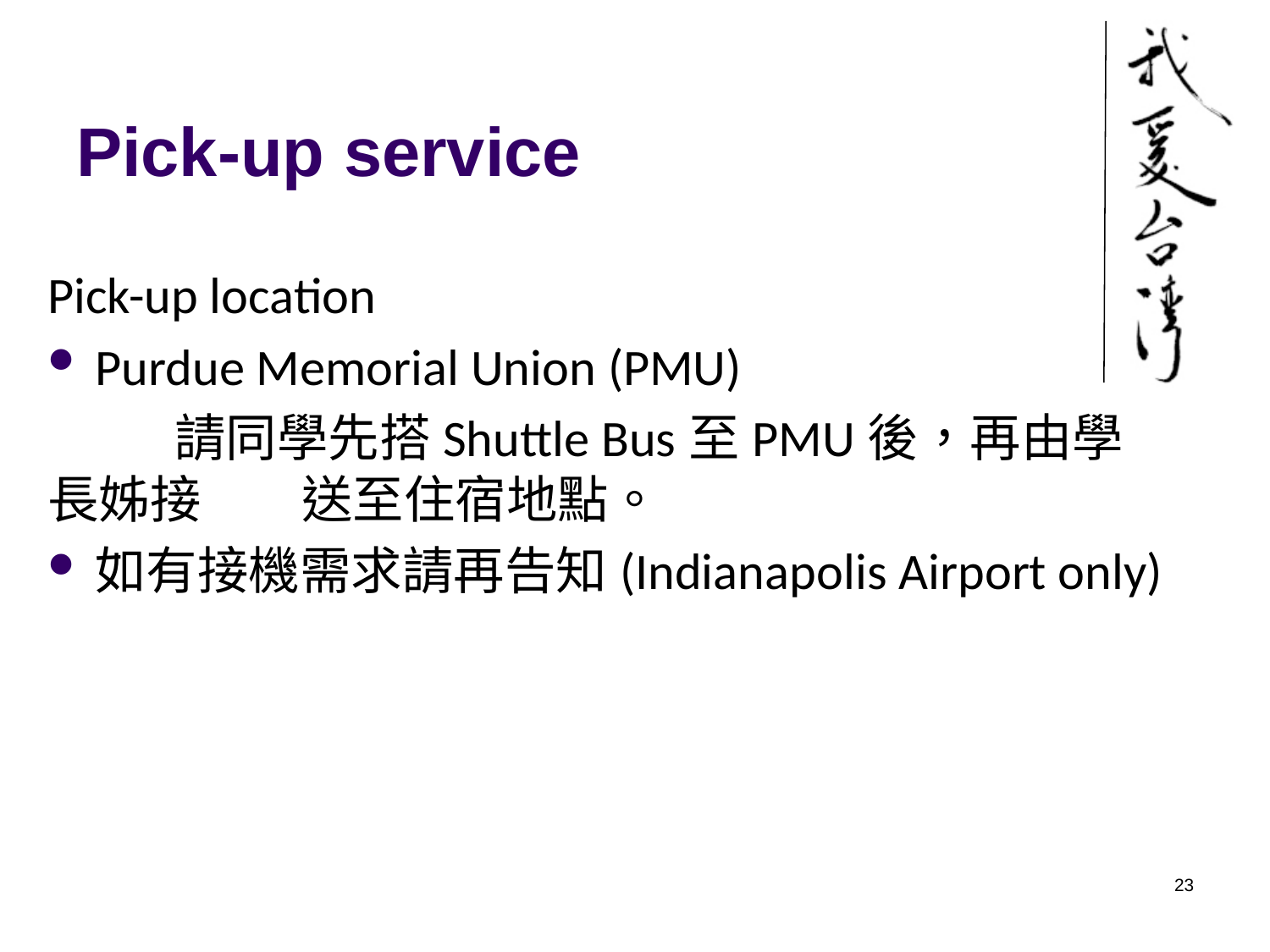

# Pick-up service
Pick-up location
Purdue Memorial Union (PMU)
	請同學先搭Shuttle Bus至PMU後，再由學長姊接	送至住宿地點。
如有接機需求請再告知(Indianapolis Airport only)
23